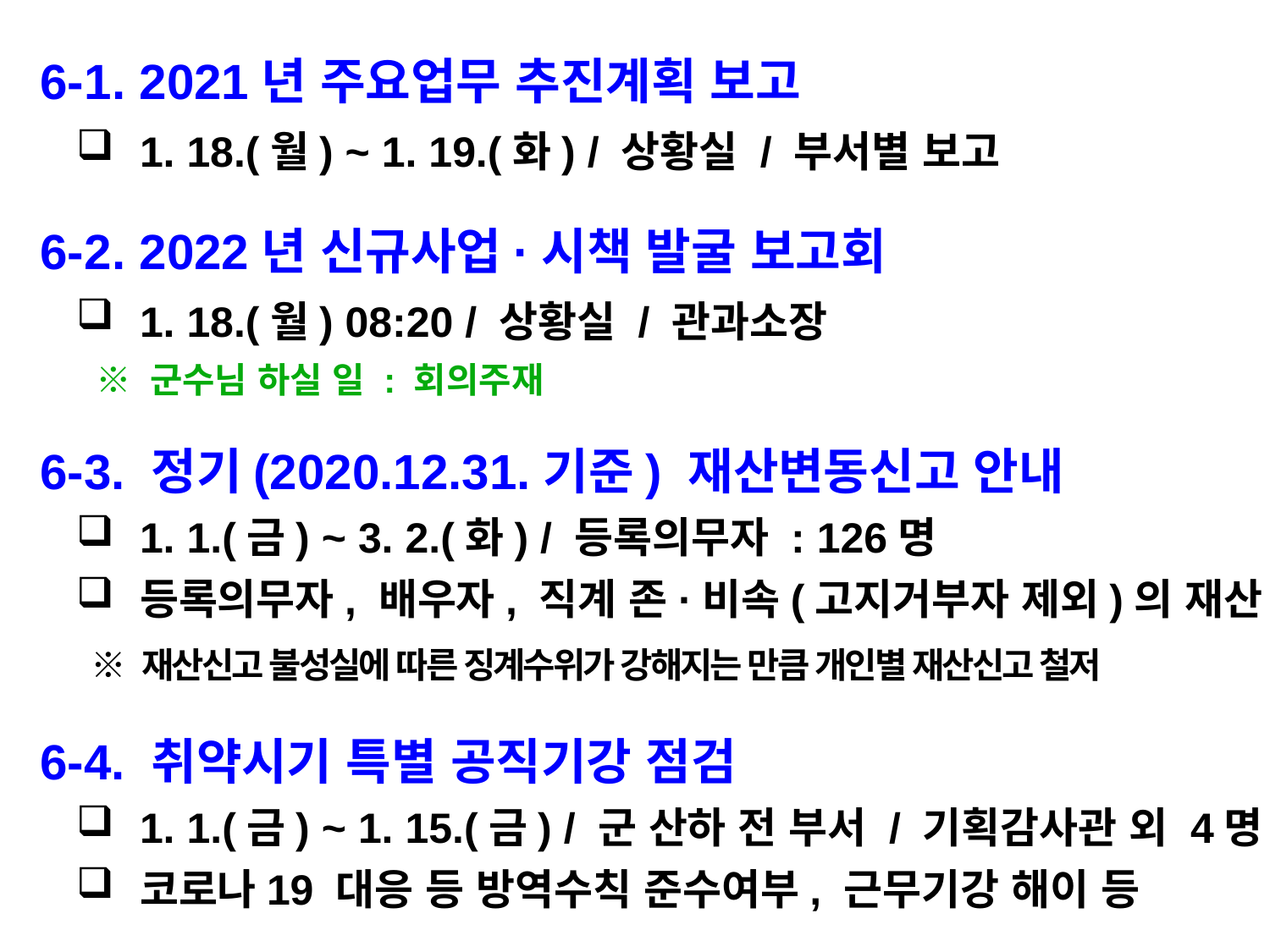

6-1. 2021년 주요업무 추진계획 보고
1. 18.(월) ~ 1. 19.(화) / 상황실 / 부서별 보고
  6-2. 2022년 신규사업·시책 발굴 보고회
1. 18.(월) 08:20 / 상황실 / 관과소장
  ※ 군수님 하실 일 : 회의주재

  6-3. 정기(2020.12.31.기준) 재산변동신고 안내
1. 1.(금) ~ 3. 2.(화) / 등록의무자 : 126명
등록의무자, 배우자, 직계 존·비속(고지거부자 제외)의 재산
  ※ 재산신고 불성실에 따른 징계수위가 강해지는 만큼 개인별 재산신고 철저

  6-4. 취약시기 특별 공직기강 점검
1. 1.(금) ~ 1. 15.(금) / 군 산하 전 부서 / 기획감사관 외 4명
코로나19 대응 등 방역수칙 준수여부, 근무기강 해이 등